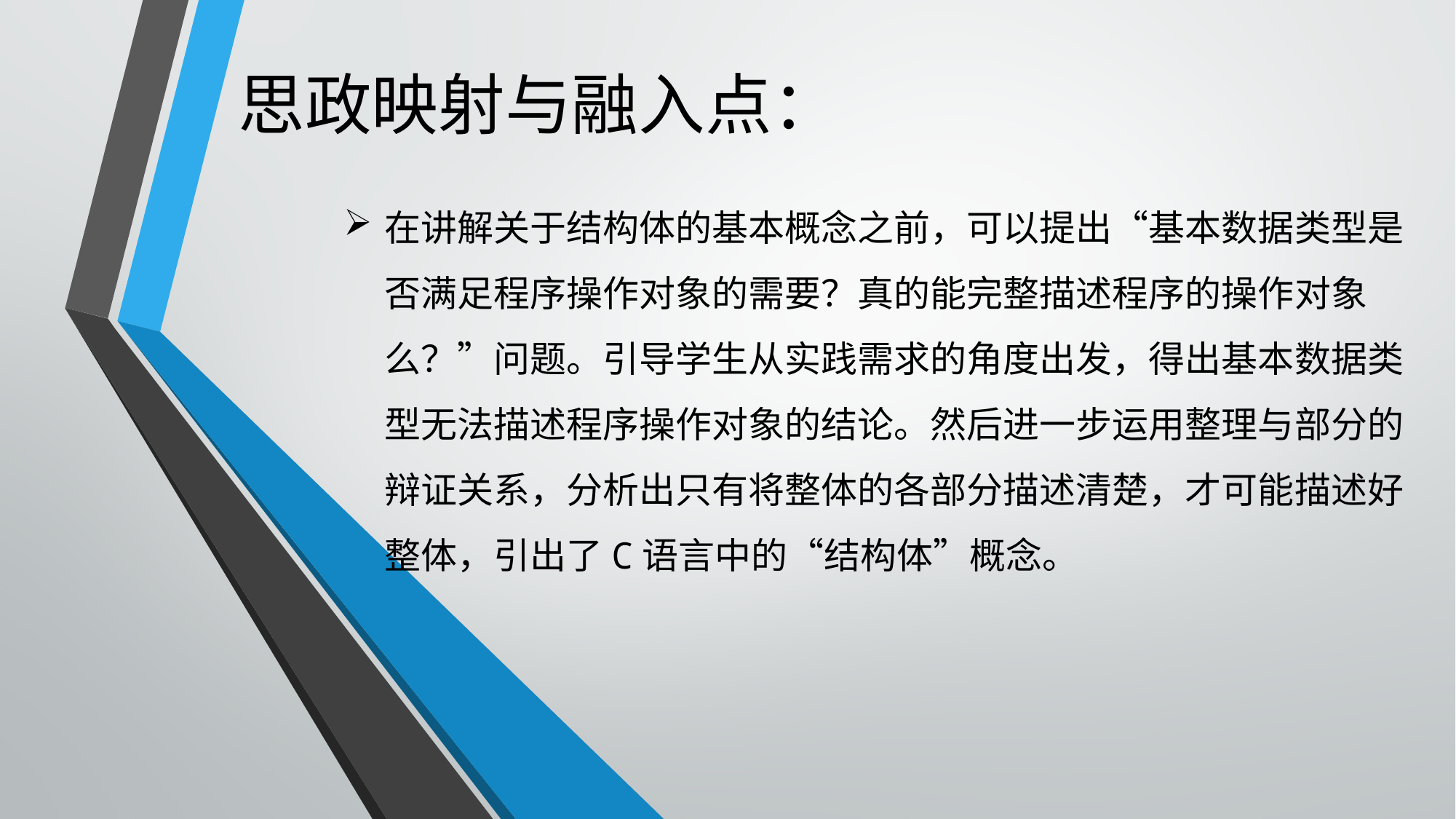

# 思政映射与融入点：
在讲解关于结构体的基本概念之前，可以提出“基本数据类型是否满足程序操作对象的需要？真的能完整描述程序的操作对象么？”问题。引导学生从实践需求的角度出发，得出基本数据类型无法描述程序操作对象的结论。然后进一步运用整理与部分的辩证关系，分析出只有将整体的各部分描述清楚，才可能描述好整体，引出了C语言中的“结构体”概念。